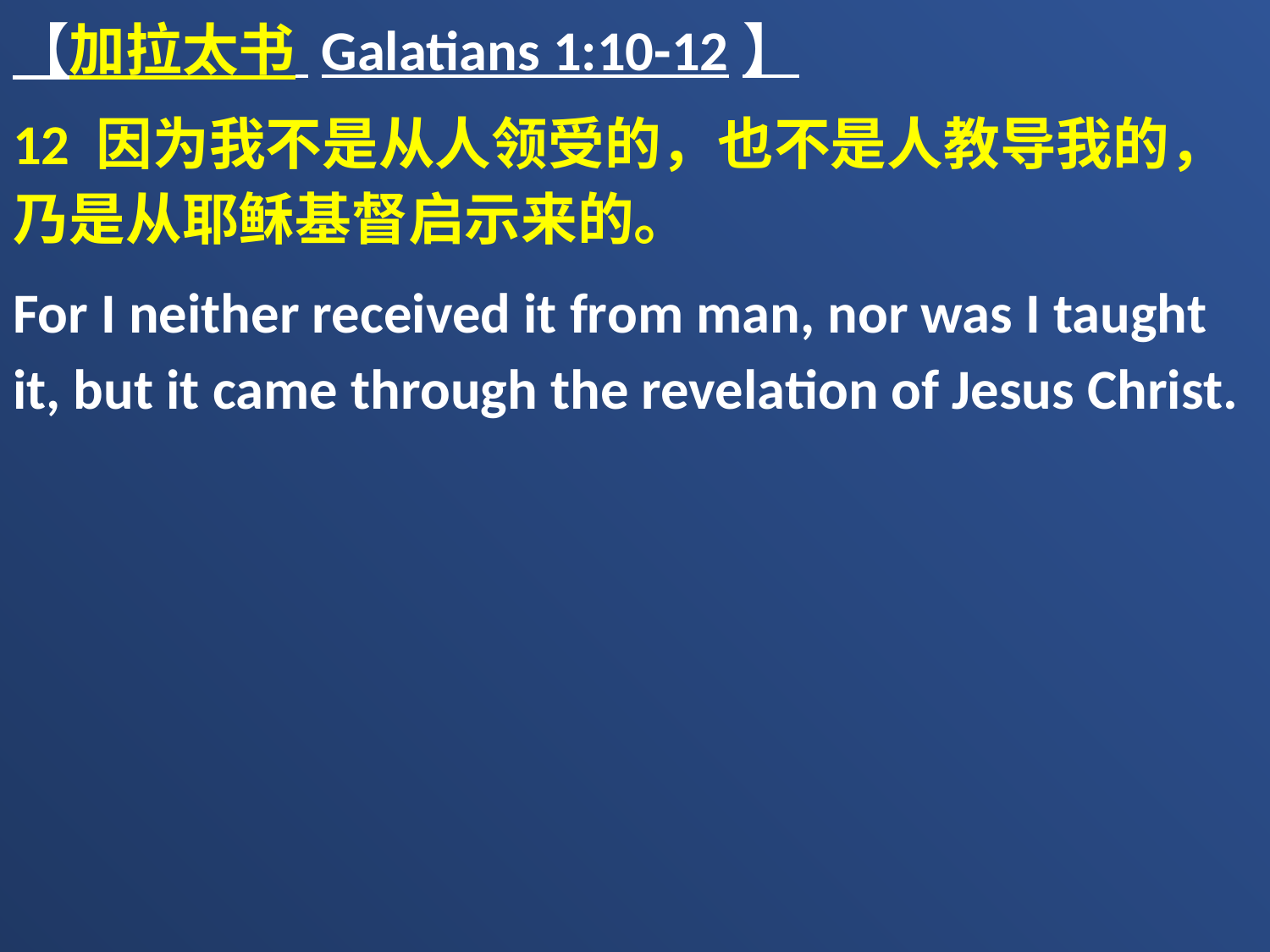

【加拉太书 Galatians 1:10-12】
12 因为我不是从人领受的，也不是人教导我的，乃是从耶稣基督启示来的。
For I neither received it from man, nor was I taught it, but it came through the revelation of Jesus Christ.